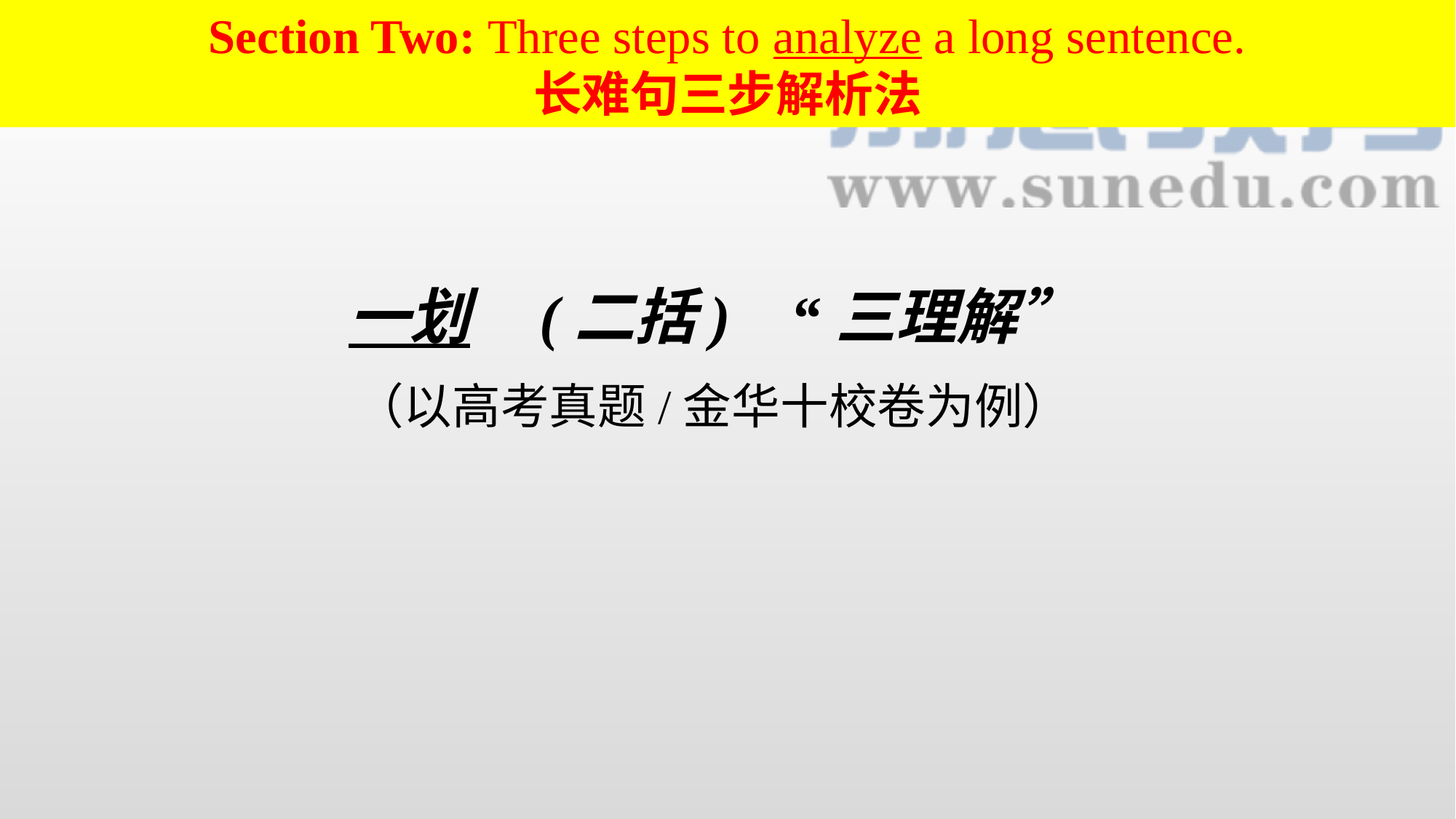

Section Two: Three steps to analyze a long sentence.
长难句三步解析法

一划    (二括)    “三理解”
（以高考真题/金华十校卷为例）